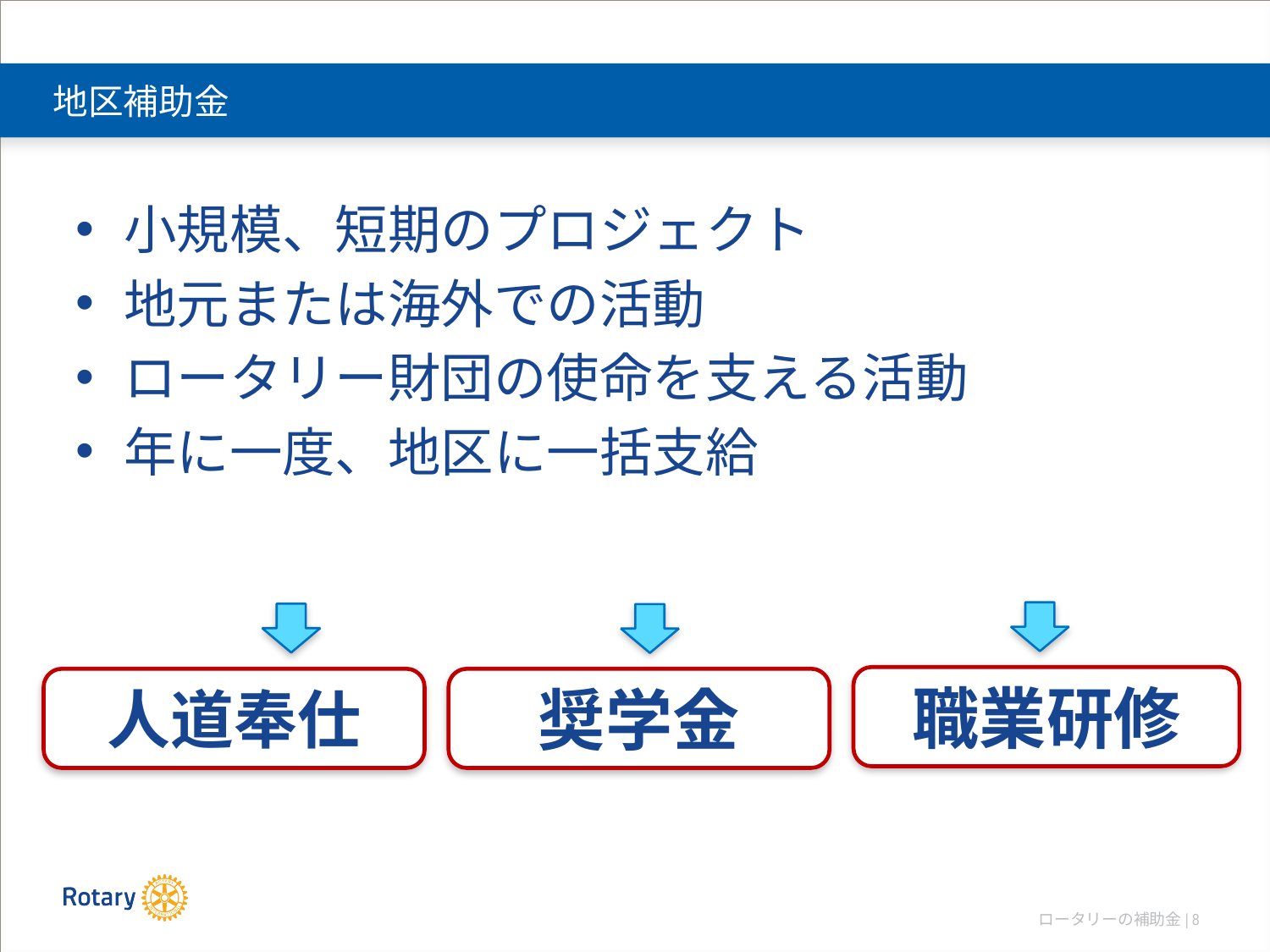

# 地区補助金
小規模、短期のプロジェクト
地元または海外での活動
ロータリー財団の使命を支える活動
年に一度、地区に一括支給

職業研修
人道奉仕
奨学金